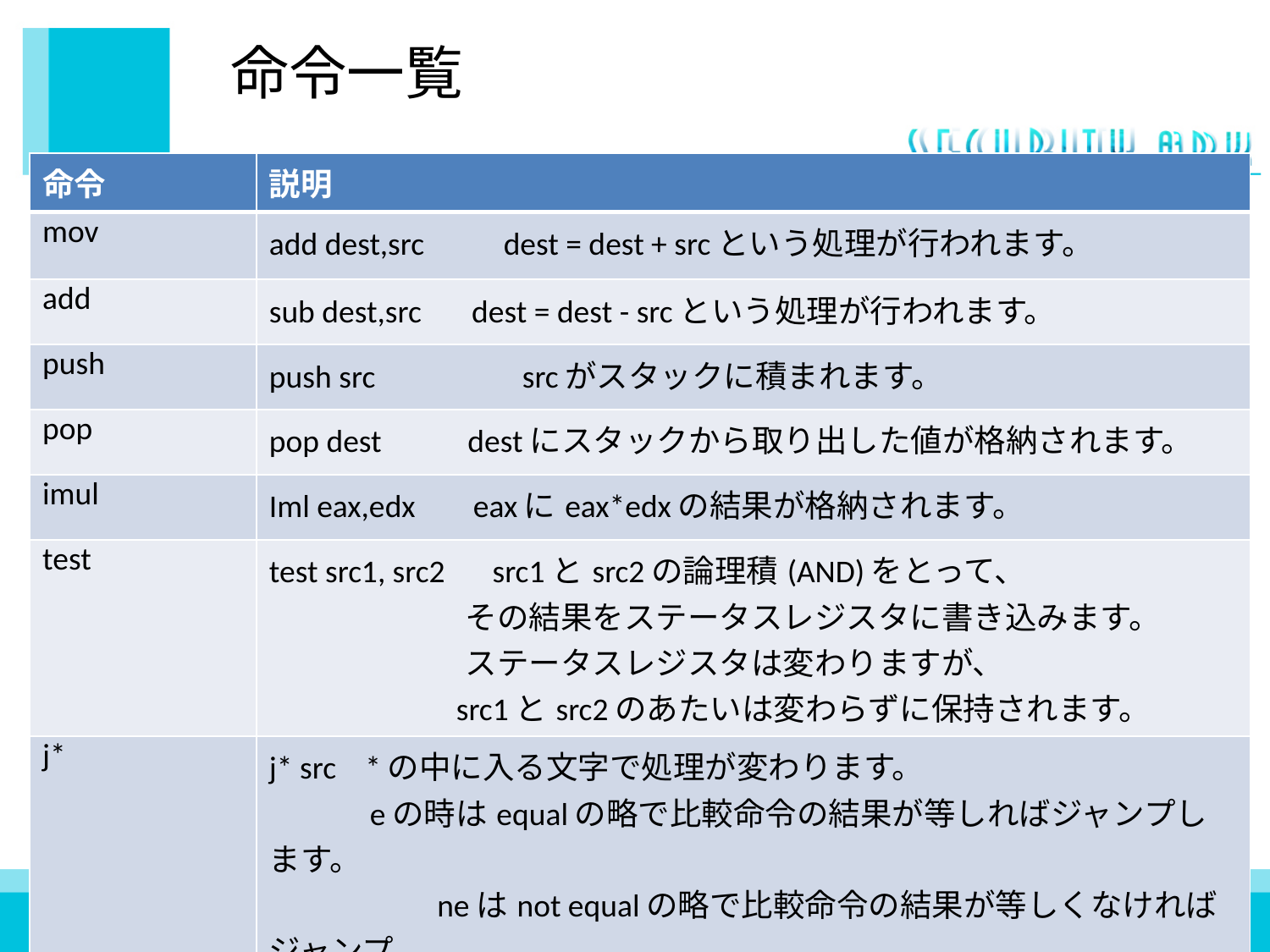

# 命令一覧
| 命令 | 説明 |
| --- | --- |
| mov | add dest,src　　dest = dest + srcという処理が行われます。 |
| add | sub dest,src dest = dest - srcという処理が行われます。 |
| push | push src 　　　 srcがスタックに積まれます。 |
| pop | pop dest destにスタックから取り出した値が格納されます。 |
| imul | Iml eax,edx eaxにeax\*edxの結果が格納されます。 |
| test | test src1, src2　src1とsrc2の論理積(AND)をとって、 その結果をステータスレジスタに書き込みます。 ステータスレジスタは変わりますが、 src1とsrc2のあたいは変わらずに保持されます。 |
| j\* | j\* src \*の中に入る文字で処理が変わります。 eの時はequalの略で比較命令の結果が等しればジャンプします。 　　　　　neはnot equalの略で比較命令の結果が等しくなければジャンプ。 |
| lea | lea dest,src 実行アドレスの計算。他に簡単な計算などに使われる。 |